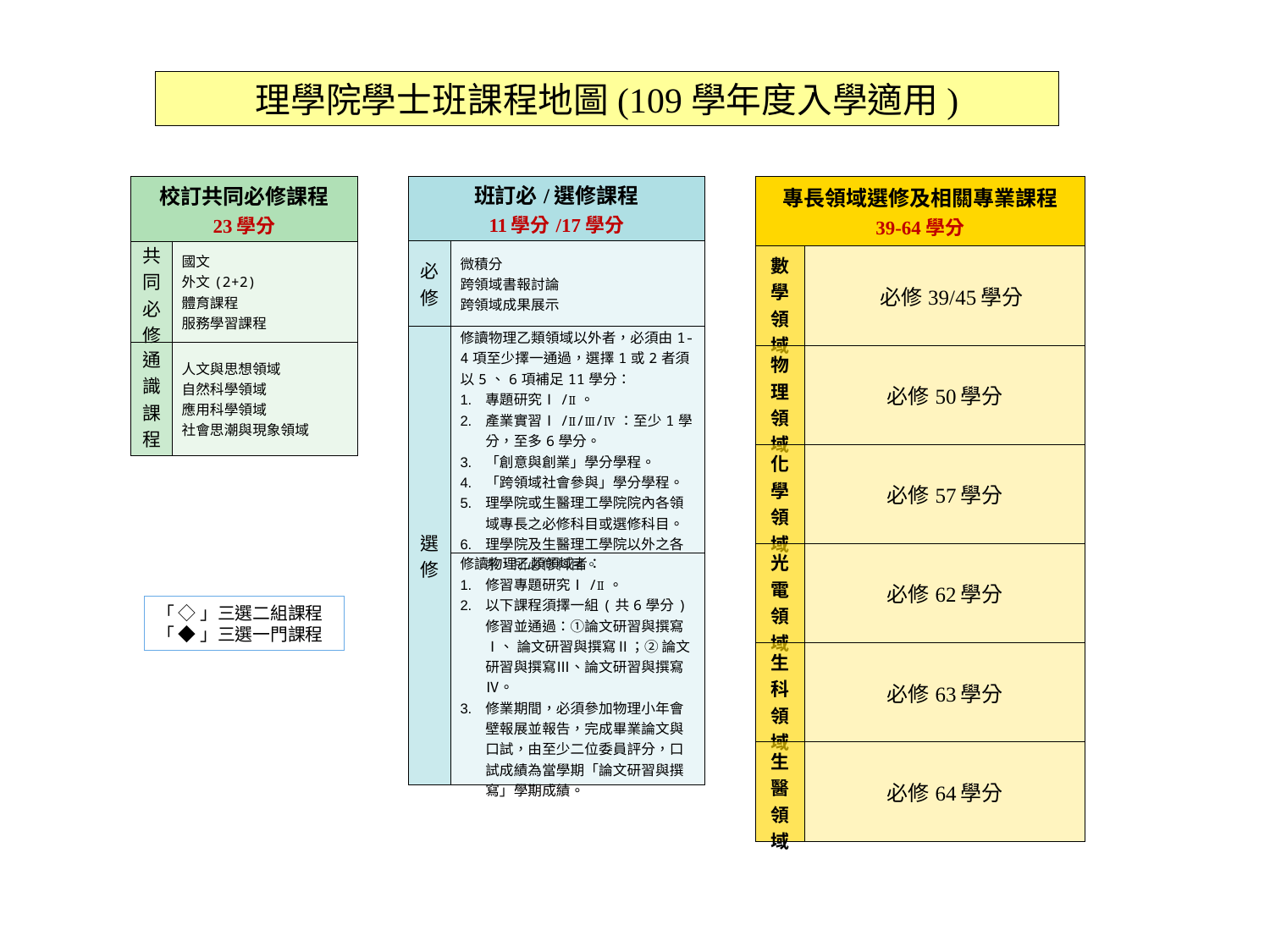

理學院學士班課程地圖(109學年度入學適用)
| 班訂必/選修課程 11學分/17學分 |  |
| --- | --- |
| 必修 | 微積分 跨領域書報討論 跨領域成果展示 |
| 選修 | 修讀物理乙類領域以外者，必須由1-4項至少擇一通過，選擇1或2者須以5、6項補足11學分： 專題研究Ⅰ/Ⅱ。 產業實習Ⅰ/Ⅱ/Ⅲ/Ⅳ：至少1學分，至多6學分。 「創意與創業」學分學程。 「跨領域社會參與」學分學程。 理學院或生醫理工學院院內各領域專長之必修科目或選修科目。 理學院及生醫理工學院以外之各系、所必修科目。 |
|  | 修讀物理乙類領域者： 修習專題研究Ⅰ/Ⅱ。 以下課程須擇一組(共6學分)修習並通過：①論文研習與撰寫Ⅰ、 論文研習與撰寫Ⅱ；② 論文研習與撰寫Ⅲ、論文研習與撰寫Ⅳ。 修業期間，必須參加物理小年會壁報展並報告，完成畢業論文與口試，由至少二位委員評分，口試成績為當學期「論文研習與撰寫」學期成績。 |
| 專長領域選修及相關專業課程 39-64學分 |  |
| --- | --- |
| 數學領域 | 必修39/45學分 |
| 物理領域 | 必修50學分 |
| 化學領域 | 必修57學分 |
| 光電領域 | 必修62學分 |
| 生科領域 | 必修63學分 |
| 生醫領域 | 必修64學分 |
| 校訂共同必修課程 23學分 |  |
| --- | --- |
| 共同必修 | 國文 外文(2+2) 體育課程 服務學習課程 |
| 通識課程 | 人文與思想領域 自然科學領域 應用科學領域 社會思潮與現象領域 |
「 ◇ 」三選二組課程
「 ◆ 」三選一門課程